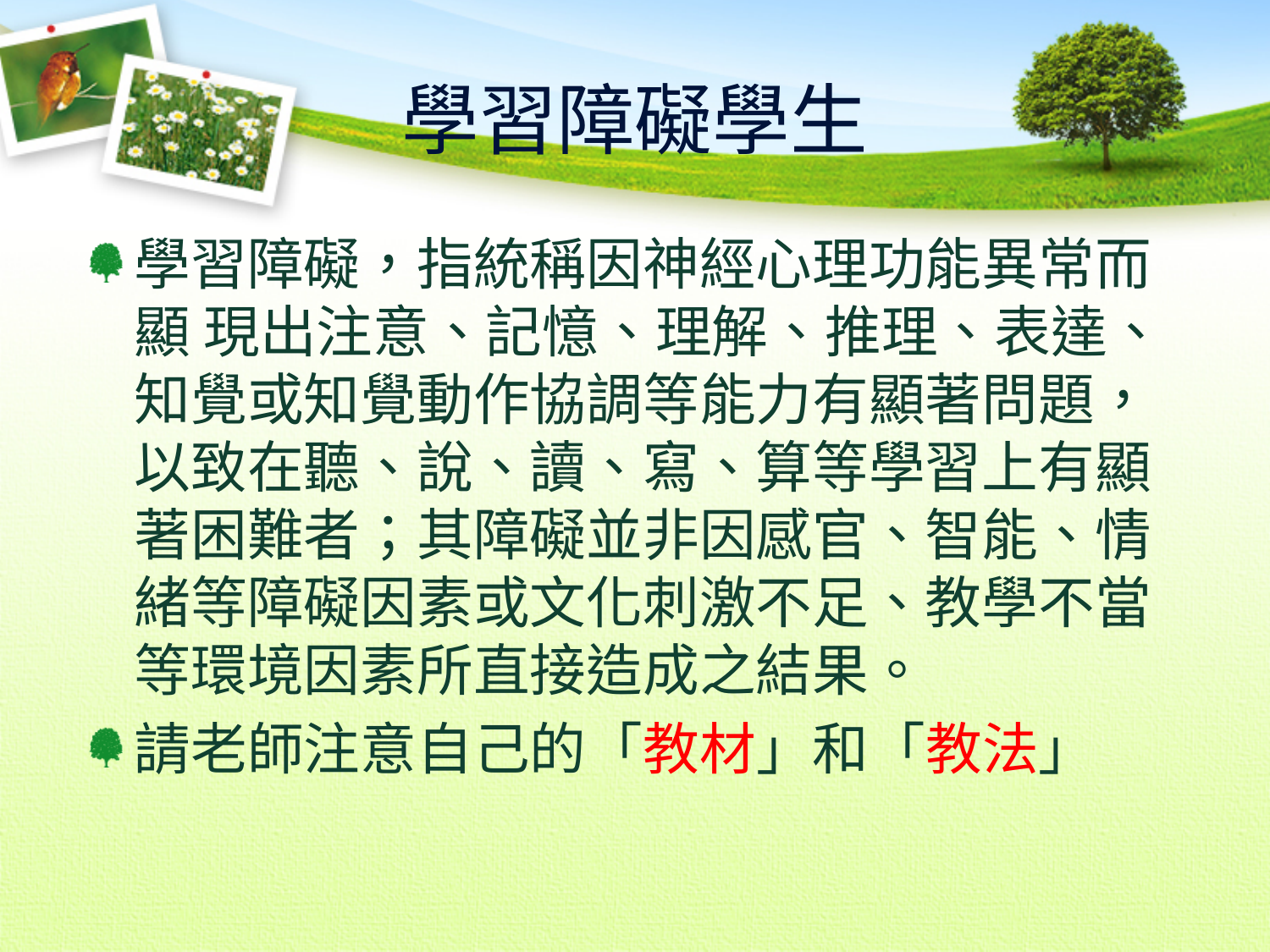

# 學習障礙學生
學習障礙，指統稱因神經心理功能異常而顯 現出注意、記憶、理解、推理、表達、知覺或知覺動作協調等能力有顯著問題，以致在聽、說、讀、寫、算等學習上有顯著困難者；其障礙並非因感官、智能、情緒等障礙因素或文化刺激不足、教學不當等環境因素所直接造成之結果。
請老師注意自己的「教材」和「教法」